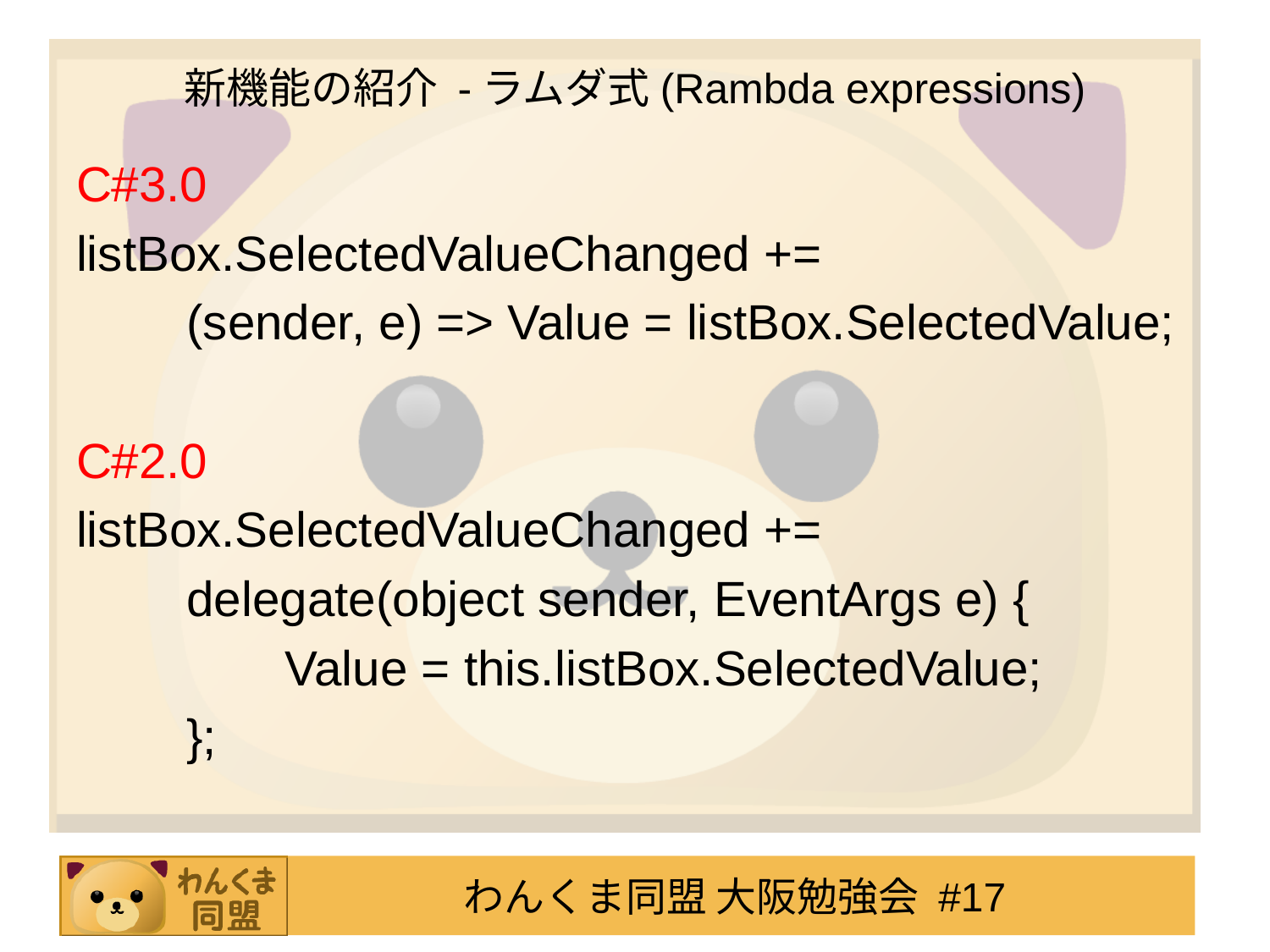

# 新機能の紹介 -ラムダ式(Rambda expressions)
C#3.0
listBox.SelectedValueChanged +=
　　(sender, e) => Value = listBox.SelectedValue;

C#2.0
listBox.SelectedValueChanged +=
　　delegate(object sender, EventArgs e) {
　　　　Value = this.listBox.SelectedValue;
　　};